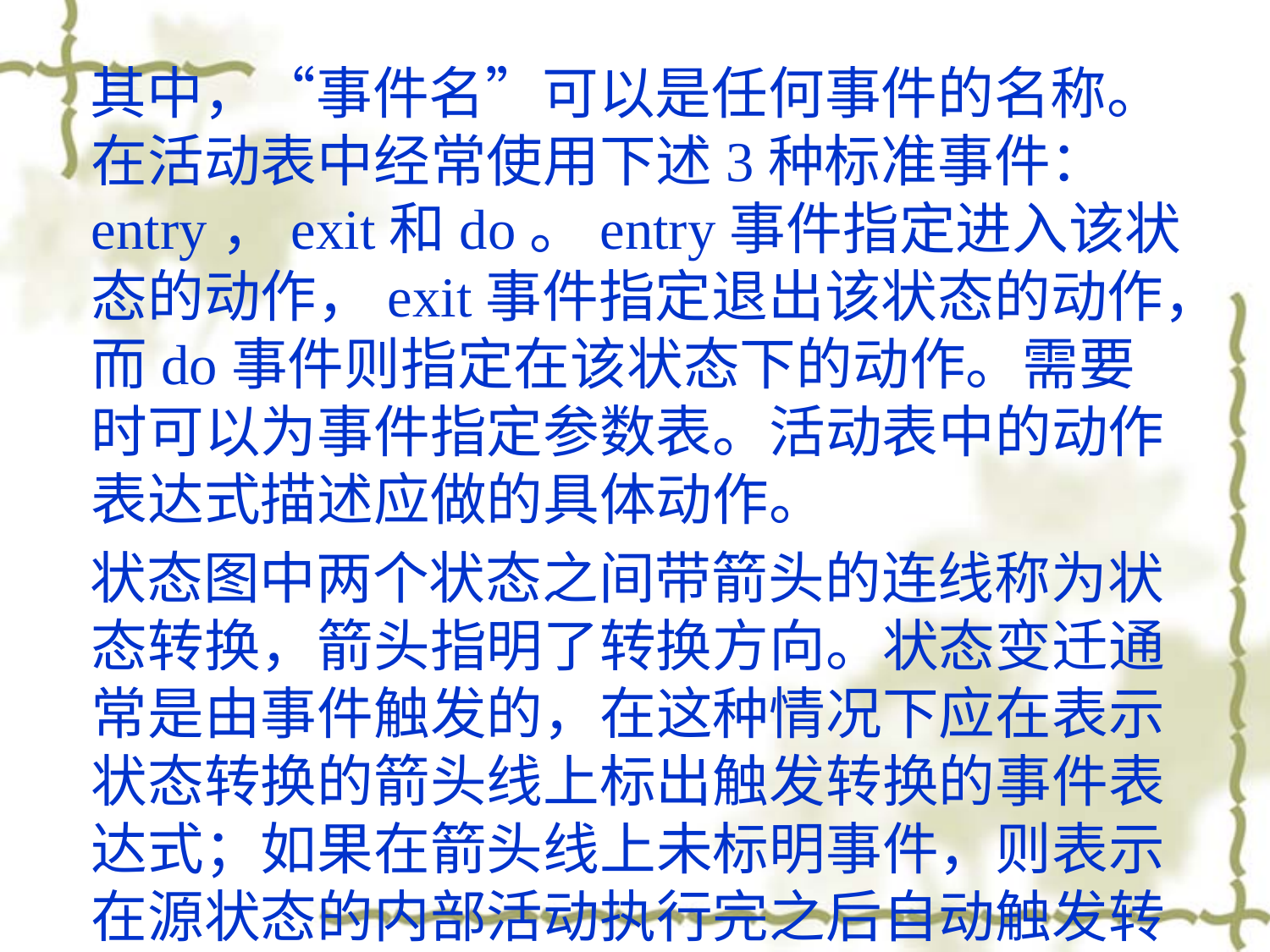

其中，“事件名”可以是任何事件的名称。在活动表中经常使用下述3种标准事件：entry，exit和do。entry事件指定进入该状态的动作，exit事件指定退出该状态的动作，而do事件则指定在该状态下的动作。需要时可以为事件指定参数表。活动表中的动作表达式描述应做的具体动作。
状态图中两个状态之间带箭头的连线称为状态转换，箭头指明了转换方向。状态变迁通常是由事件触发的，在这种情况下应在表示状态转换的箭头线上标出触发转换的事件表达式；如果在箭头线上未标明事件，则表示在源状态的内部活动执行完之后自动触发转换。